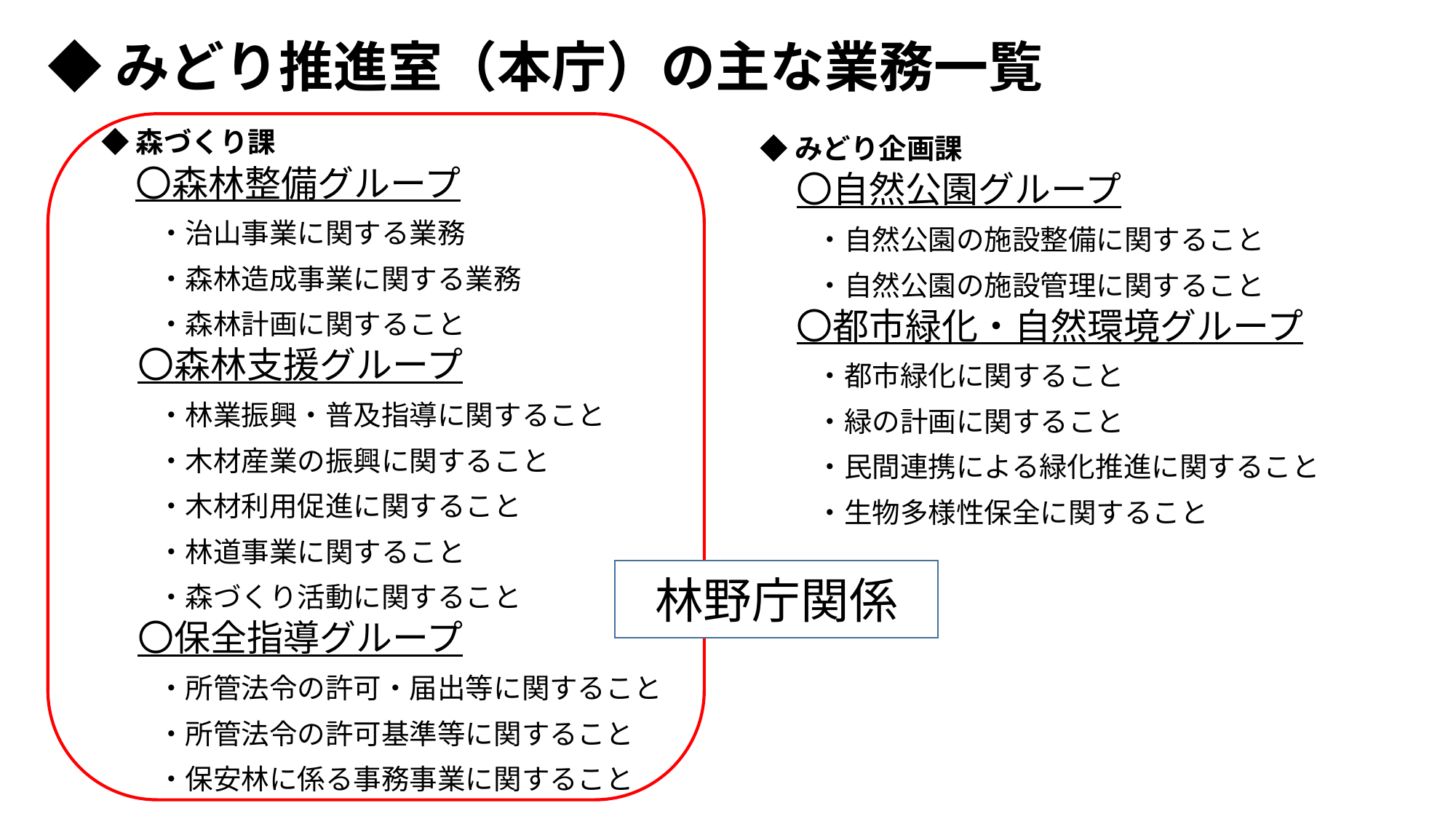

◆みどり推進室（本庁）の主な業務一覧

◆森づくり課
　 〇森林整備グループ
　　・治山事業に関する業務
　　・森林造成事業に関する業務
　　・森林計画に関すること
　〇森林支援グループ
　　・林業振興・普及指導に関すること
　　・木材産業の振興に関すること
　　・木材利用促進に関すること
　　・林道事業に関すること
　　・森づくり活動に関すること
　〇保全指導グループ
　　・所管法令の許可・届出等に関すること
　　・所管法令の許可基準等に関すること
　　・保安林に係る事務事業に関すること

◆みどり企画課
　〇自然公園グループ
　　・自然公園の施設整備に関すること
　　・自然公園の施設管理に関すること
　〇都市緑化・自然環境グループ
　　・都市緑化に関すること
　　・緑の計画に関すること
　　・民間連携による緑化推進に関すること
　　・生物多様性保全に関すること
林野庁関係